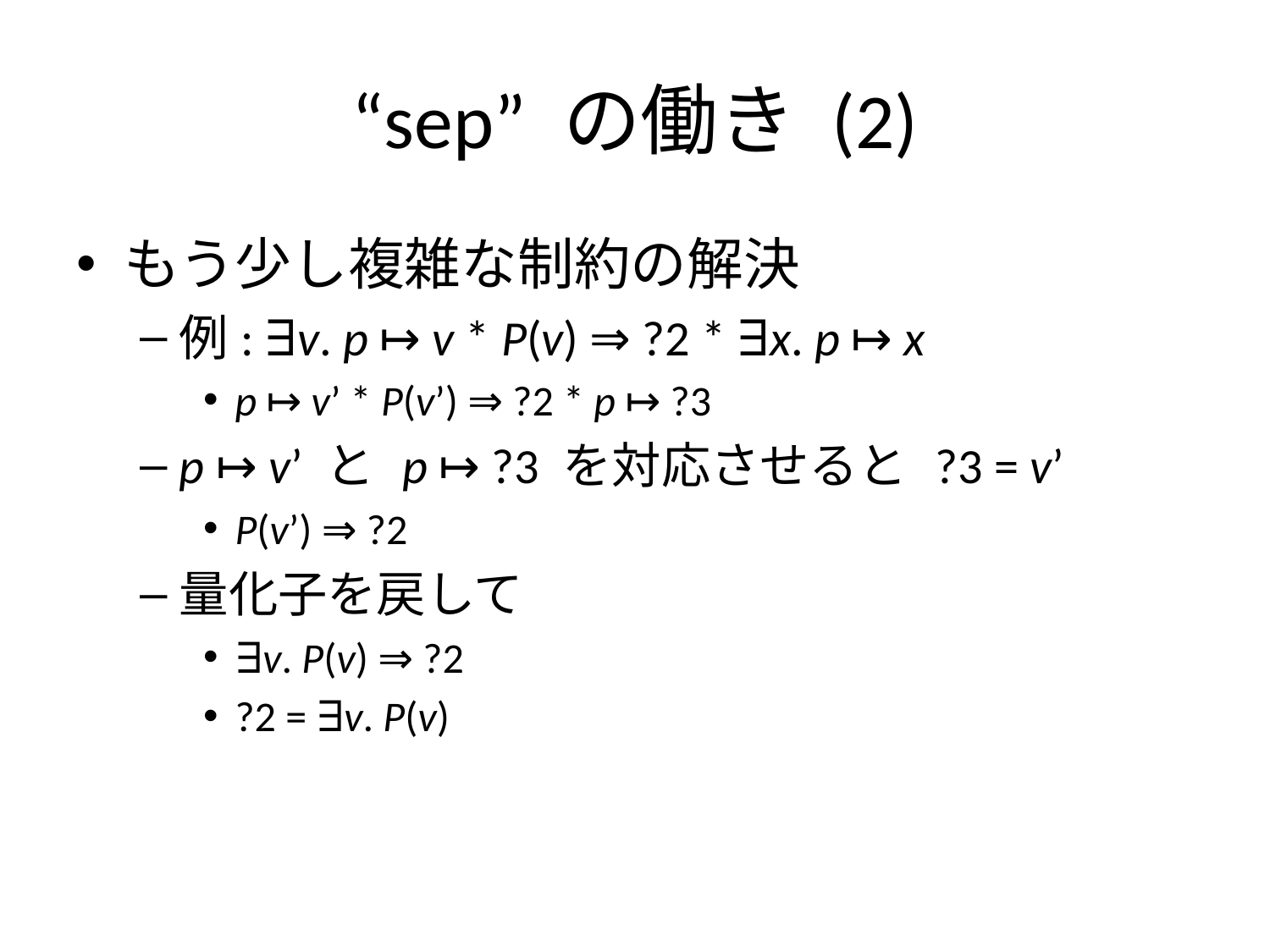

# “sep” の働き (2)
もう少し複雑な制約の解決
例: ∃v. p ↦ v * P(v) ⇒ ?2 * ∃x. p ↦ x
p ↦ v’ * P(v’) ⇒ ?2 * p ↦ ?3
p ↦ v’ と p ↦ ?3 を対応させると ?3 = v’
P(v’) ⇒ ?2
量化子を戻して
∃v. P(v) ⇒ ?2
?2 = ∃v. P(v)